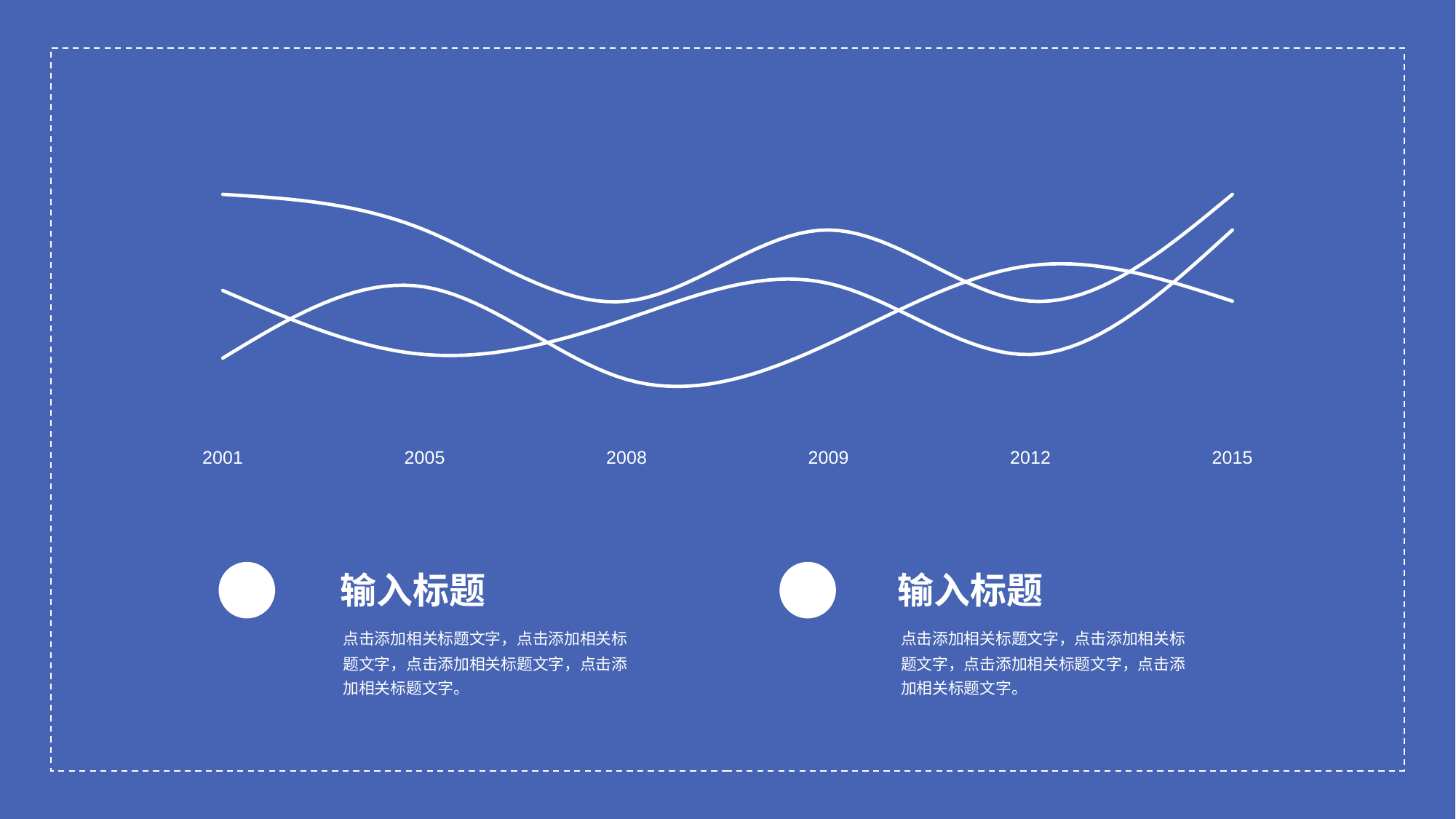

### Chart

| Category | 系列 1 | 系列 2 | 系列 4 |
|---|---|---|---|
| 2001 | 4.3 | 2.4 | 7.0 |
| 2005 | 2.5 | 4.4 | 6.0 |
| 2008 | 3.5 | 1.8 | 4.0 |
| 2009 | 4.5 | 2.8 | 6.0 |
| 2012 | 2.5 | 5.0 | 4.0 |
| 2015 | 6.0 | 4.0 | 7.0 |
输入标题
点击添加相关标题文字，点击添加相关标题文字，点击添加相关标题文字，点击添加相关标题文字。

输入标题
点击添加相关标题文字，点击添加相关标题文字，点击添加相关标题文字，点击添加相关标题文字。